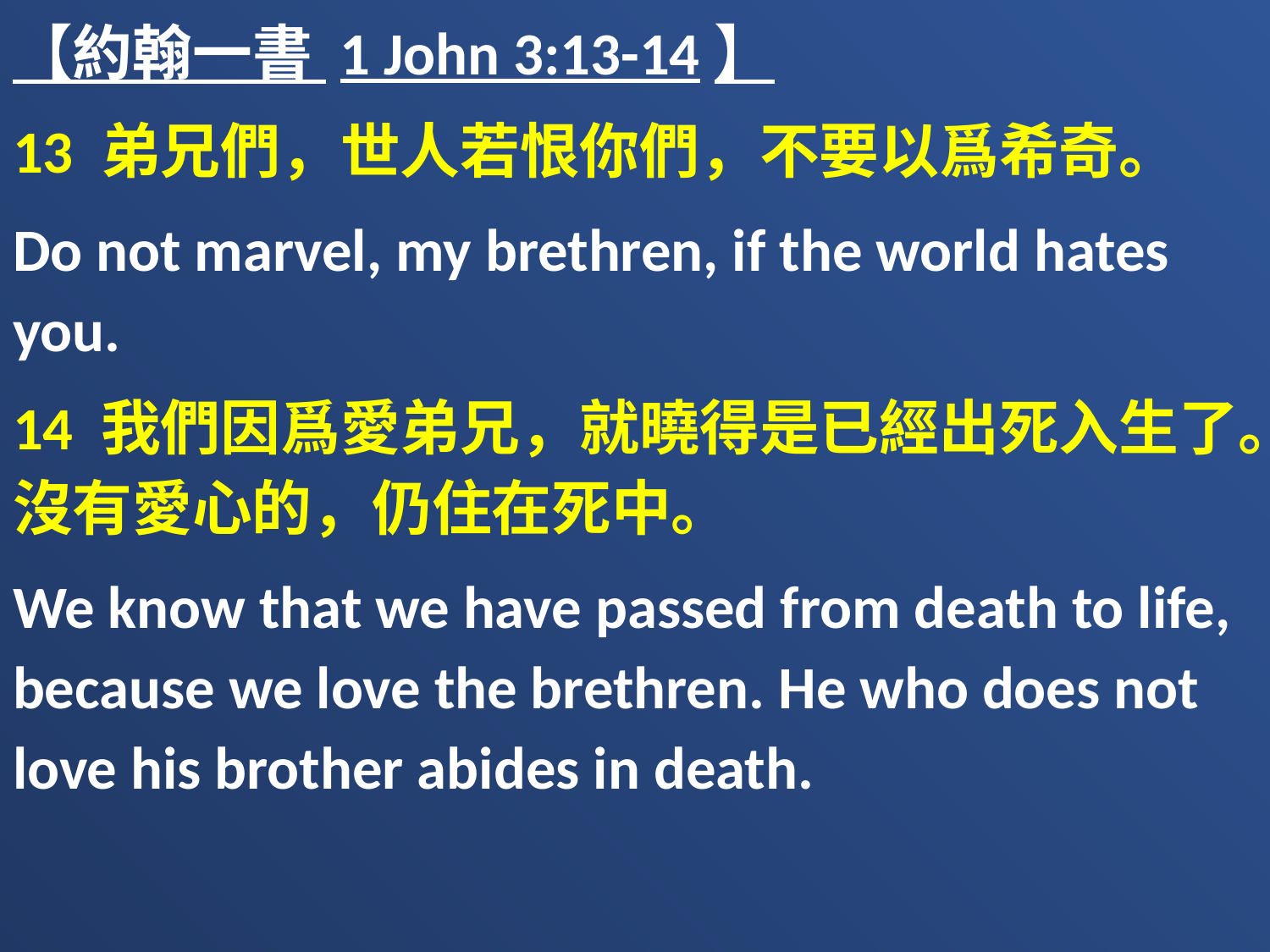

【約翰一書 1 John 3:13-14】
13 弟兄們，世人若恨你們，不要以爲希奇。
Do not marvel, my brethren, if the world hates you.
14 我們因爲愛弟兄，就曉得是已經出死入生了。沒有愛心的，仍住在死中。
We know that we have passed from death to life, because we love the brethren. He who does not love his brother abides in death.